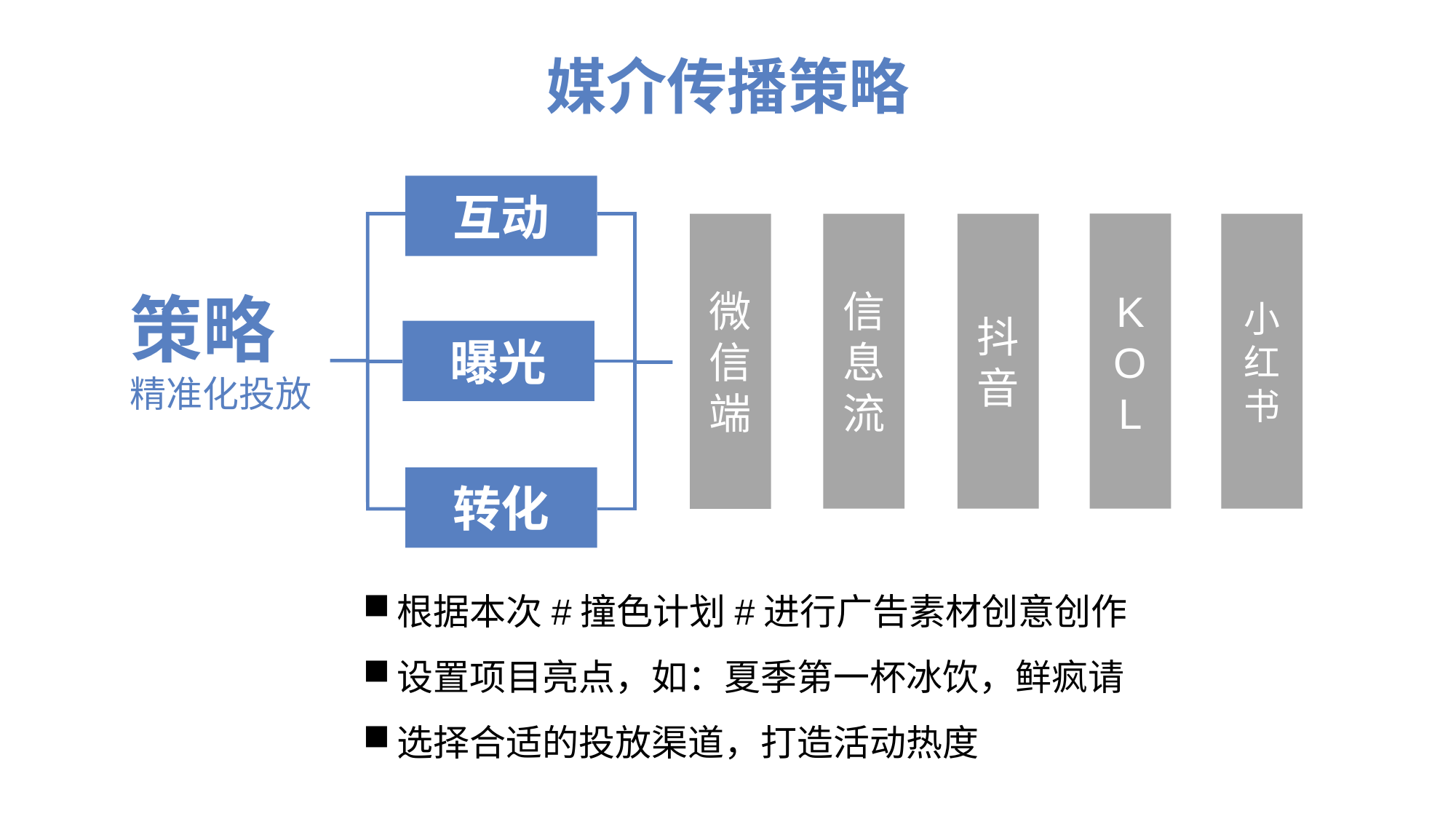

媒介传播策略
互动
K
O
L

微信端
抖音
信息流
小红书
策略
精准化投放
曝光
转化
根据本次#撞色计划#进行广告素材创意创作
设置项目亮点，如：夏季第一杯冰饮，鲜疯请
选择合适的投放渠道，打造活动热度